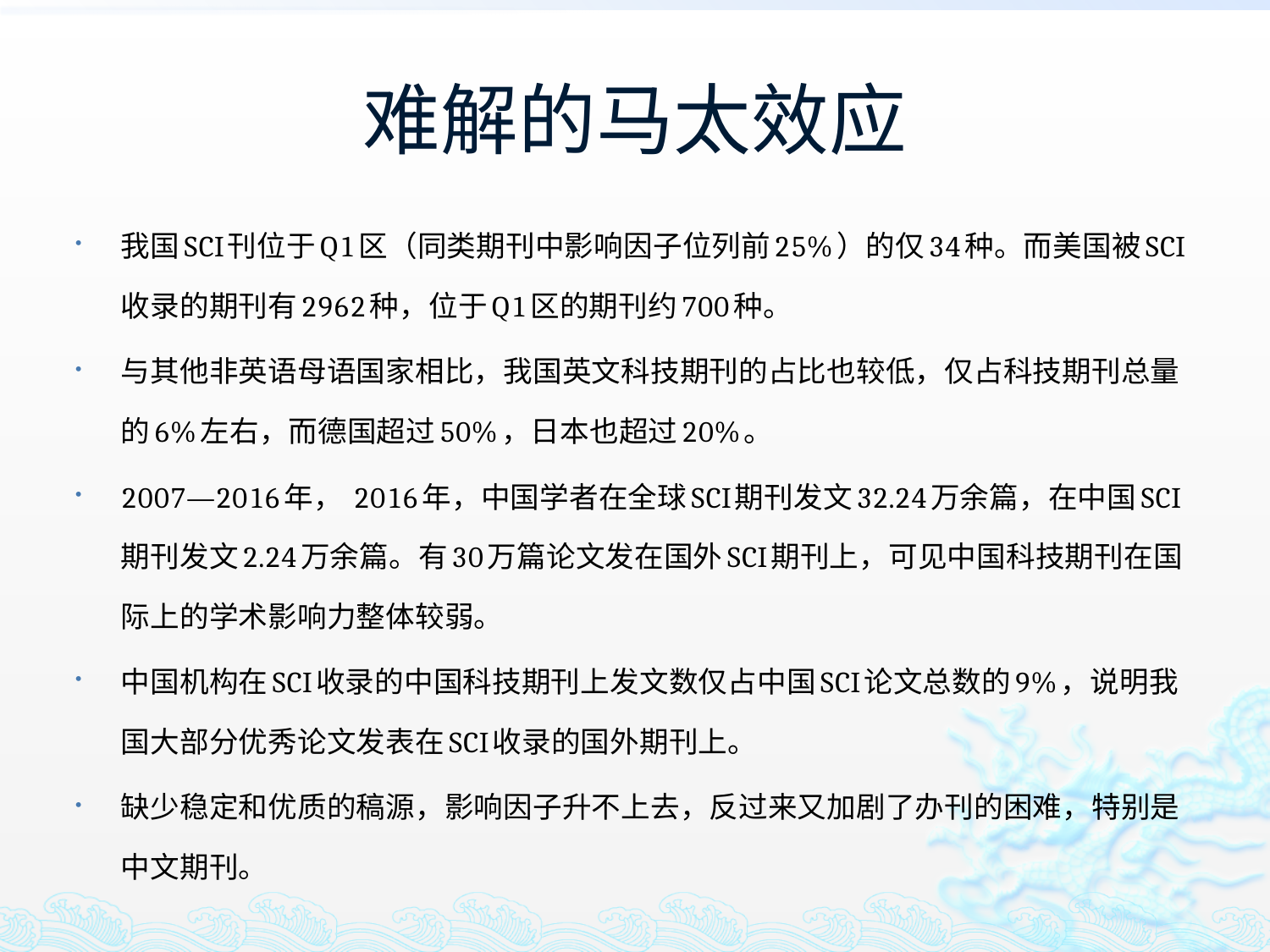

# 难解的马太效应
我国SCI刊位于Q1区（同类期刊中影响因子位列前25%）的仅34种。而美国被SCI收录的期刊有2962种，位于Q1区的期刊约700种。
与其他非英语母语国家相比，我国英文科技期刊的占比也较低，仅占科技期刊总量的6%左右，而德国超过50%，日本也超过20%。
2007—2016年， 2016年，中国学者在全球SCI期刊发文32.24万余篇，在中国SCI期刊发文2.24万余篇。有30万篇论文发在国外SCI期刊上，可见中国科技期刊在国际上的学术影响力整体较弱。
中国机构在SCI收录的中国科技期刊上发文数仅占中国SCI论文总数的9%，说明我国大部分优秀论文发表在SCI收录的国外期刊上。
缺少稳定和优质的稿源，影响因子升不上去，反过来又加剧了办刊的困难，特别是中文期刊。